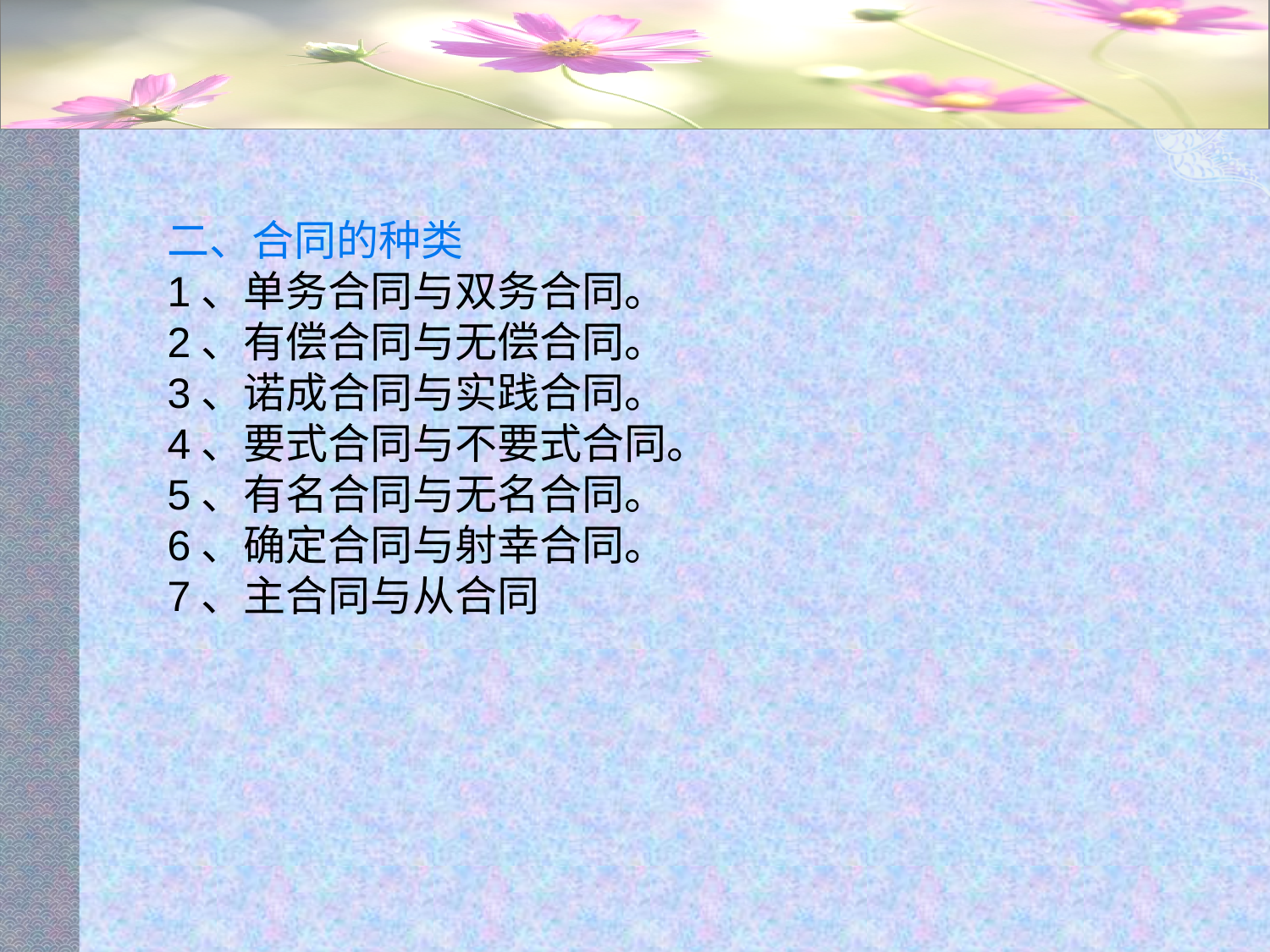

#

二、合同的种类
1、单务合同与双务合同。
2、有偿合同与无偿合同。
3、诺成合同与实践合同。
4、要式合同与不要式合同。
5、有名合同与无名合同。
6、确定合同与射幸合同。
7、主合同与从合同